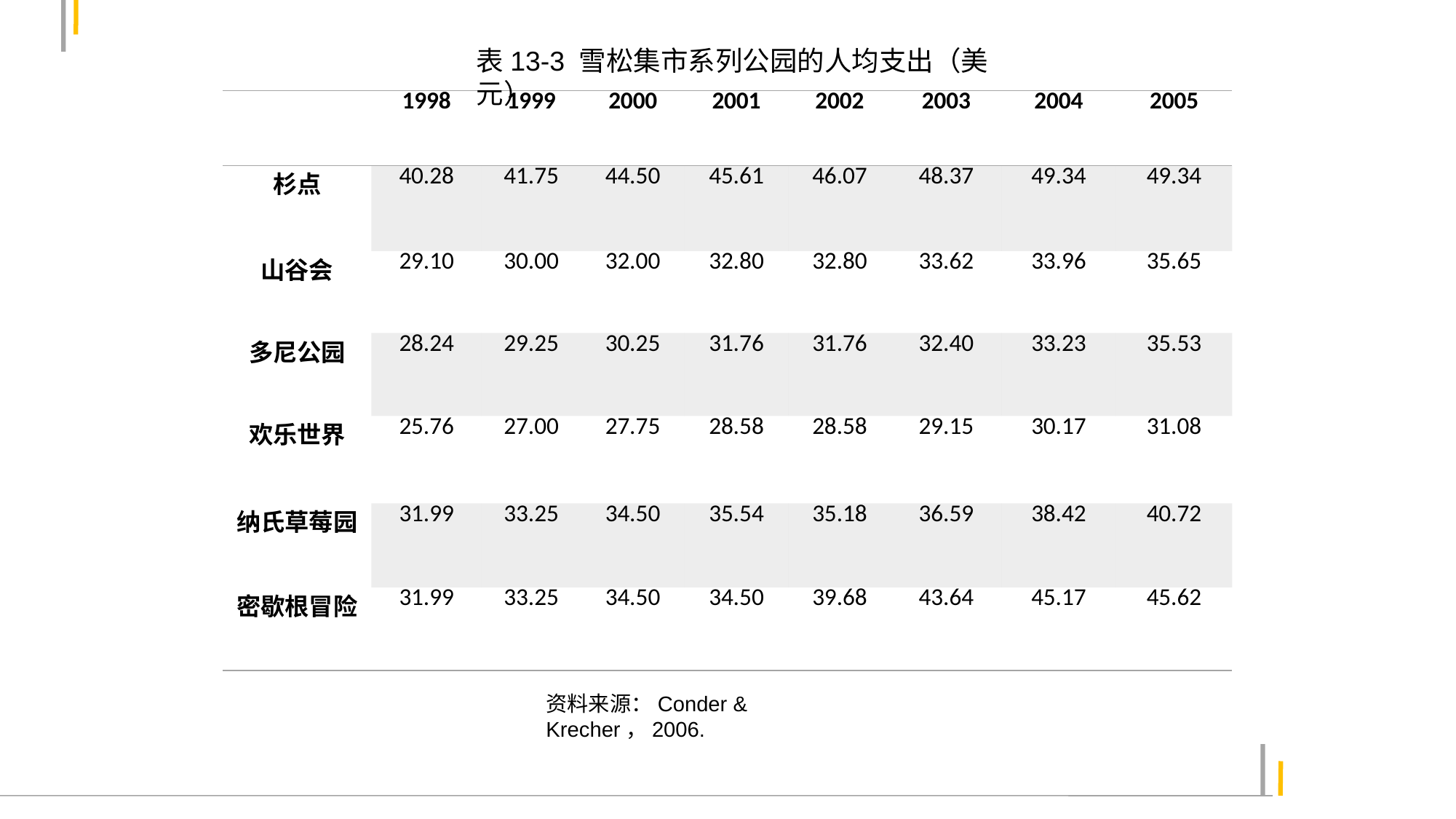

表13-3 雪松集市系列公园的人均支出（美元）
|  | 1998 | 1999 | 2000 | 2001 | 2002 | 2003 | 2004 | 2005 |
| --- | --- | --- | --- | --- | --- | --- | --- | --- |
| 杉点 | 40.28 | 41.75 | 44.50 | 45.61 | 46.07 | 48.37 | 49.34 | 49.34 |
| 山谷会 | 29.10 | 30.00 | 32.00 | 32.80 | 32.80 | 33.62 | 33.96 | 35.65 |
| 多尼公园 | 28.24 | 29.25 | 30.25 | 31.76 | 31.76 | 32.40 | 33.23 | 35.53 |
| 欢乐世界 | 25.76 | 27.00 | 27.75 | 28.58 | 28.58 | 29.15 | 30.17 | 31.08 |
| 纳氏草莓园 | 31.99 | 33.25 | 34.50 | 35.54 | 35.18 | 36.59 | 38.42 | 40.72 |
| 密歇根冒险 | 31.99 | 33.25 | 34.50 | 34.50 | 39.68 | 43.64 | 45.17 | 45.62 |
资料来源：Conder & Krecher，2006.